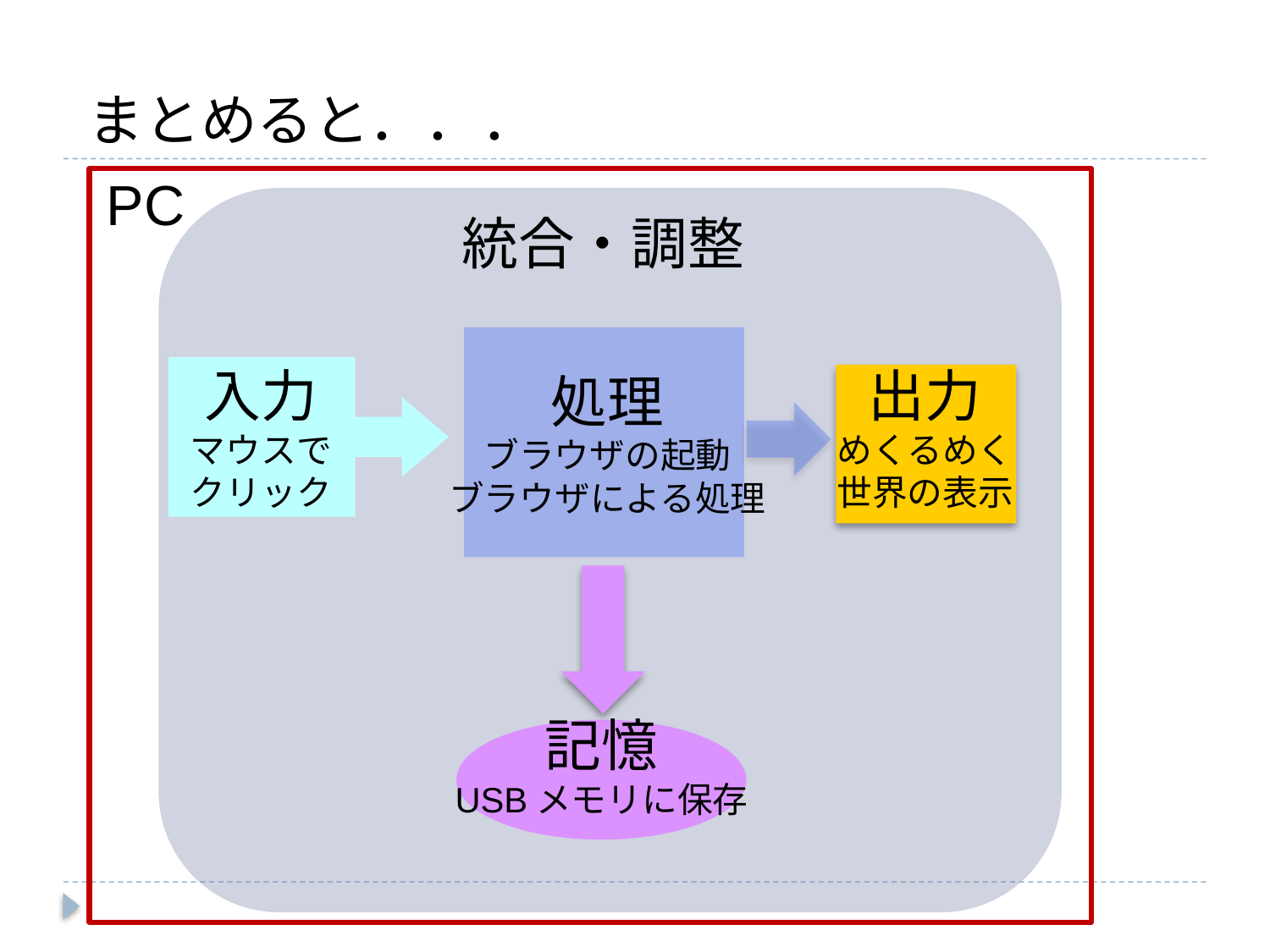

# まとめると．．．

PC

　統合・調整

処理
ブラウザの起動
ブラウザによる処理

入力
マウスで
クリック
出力
めくるめく
世界の表示

記憶
USBメモリに保存